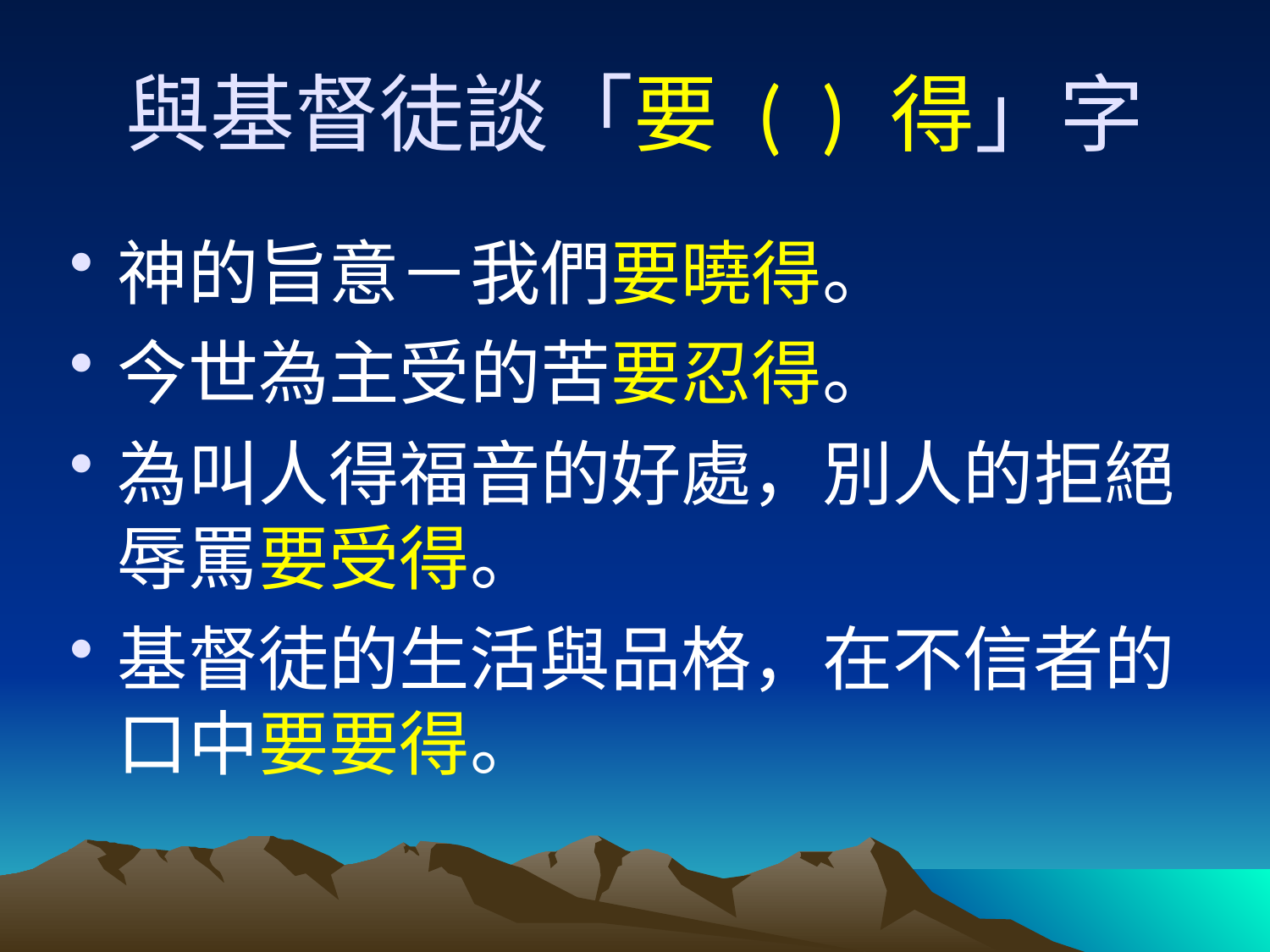

# 與基督徒談「要 (  ) 得」字
神的旨意－我們要曉得。
今世為主受的苦要忍得。
為叫人得福音的好處，別人的拒絕辱罵要受得。
基督徒的生活與品格，在不信者的口中要要得。